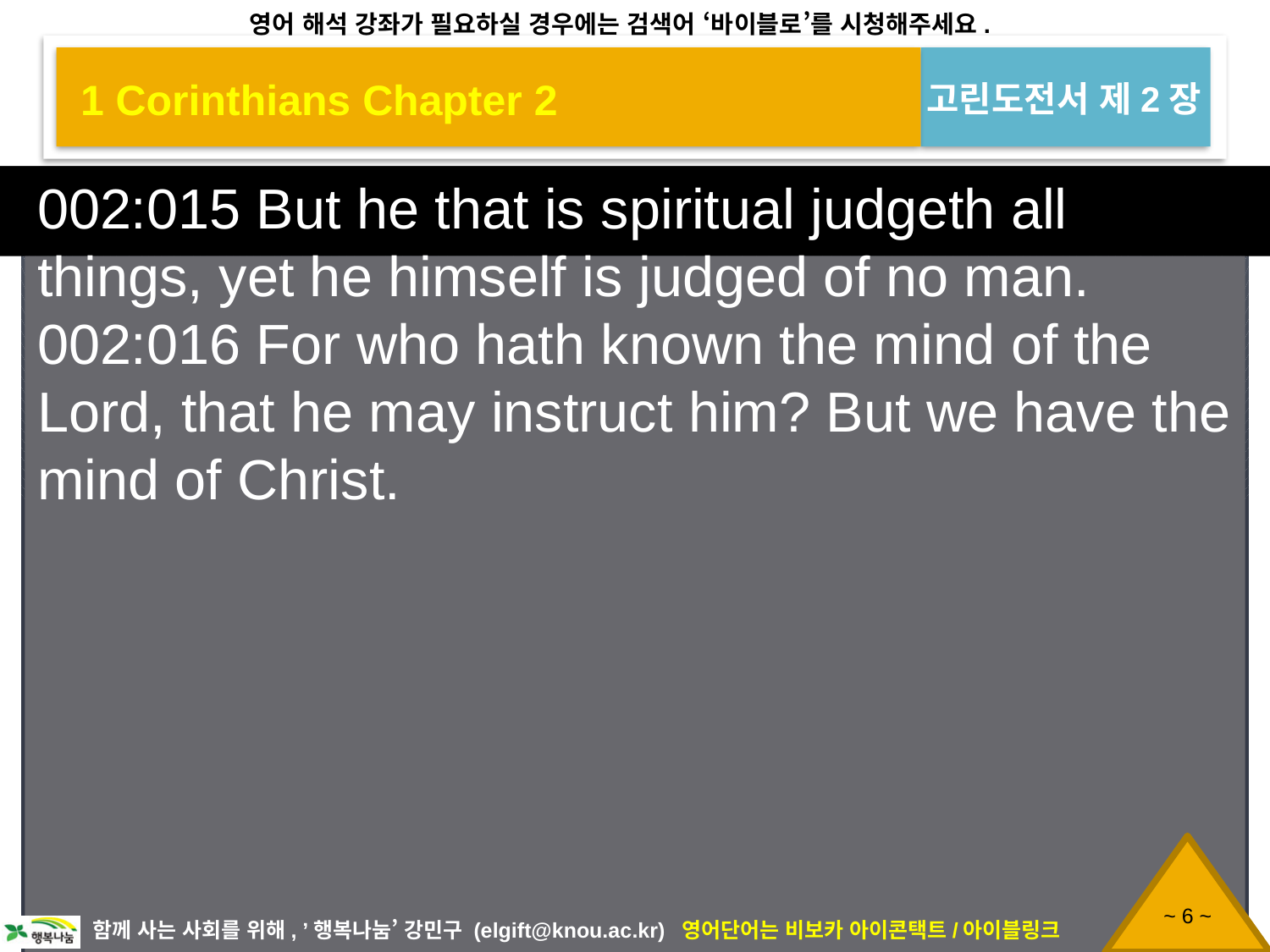

1 Corinthians Chapter 2
고린도전서 제2장
002:015 But he that is spiritual judgeth all things, yet he himself is judged of no man.
002:016 For who hath known the mind of the Lord, that he may instruct him? But we have the mind of Christ.